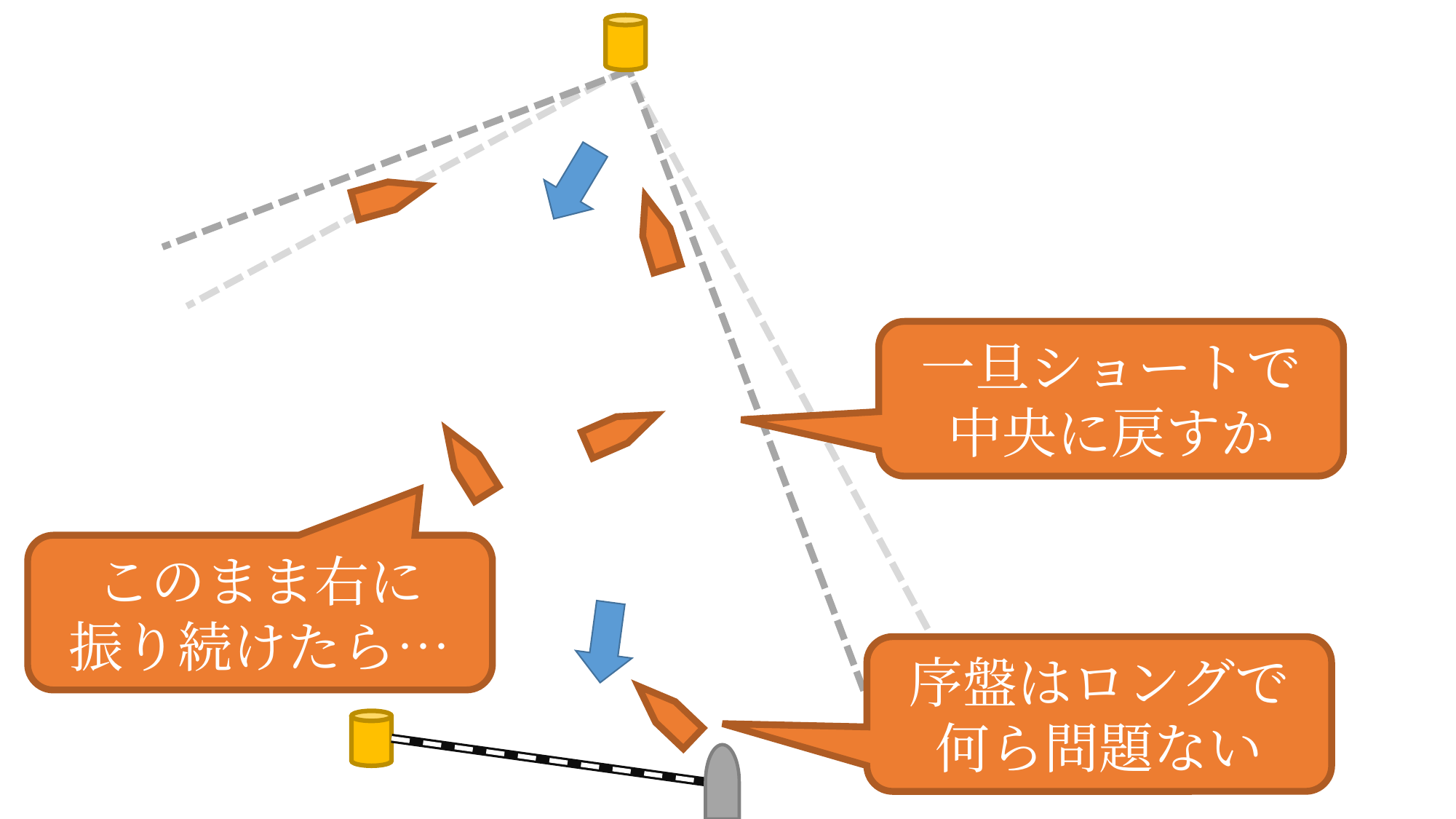

一旦ショートで
中央に戻すか

このまま右に
振り続けたら…

序盤はロングで
何ら問題ない